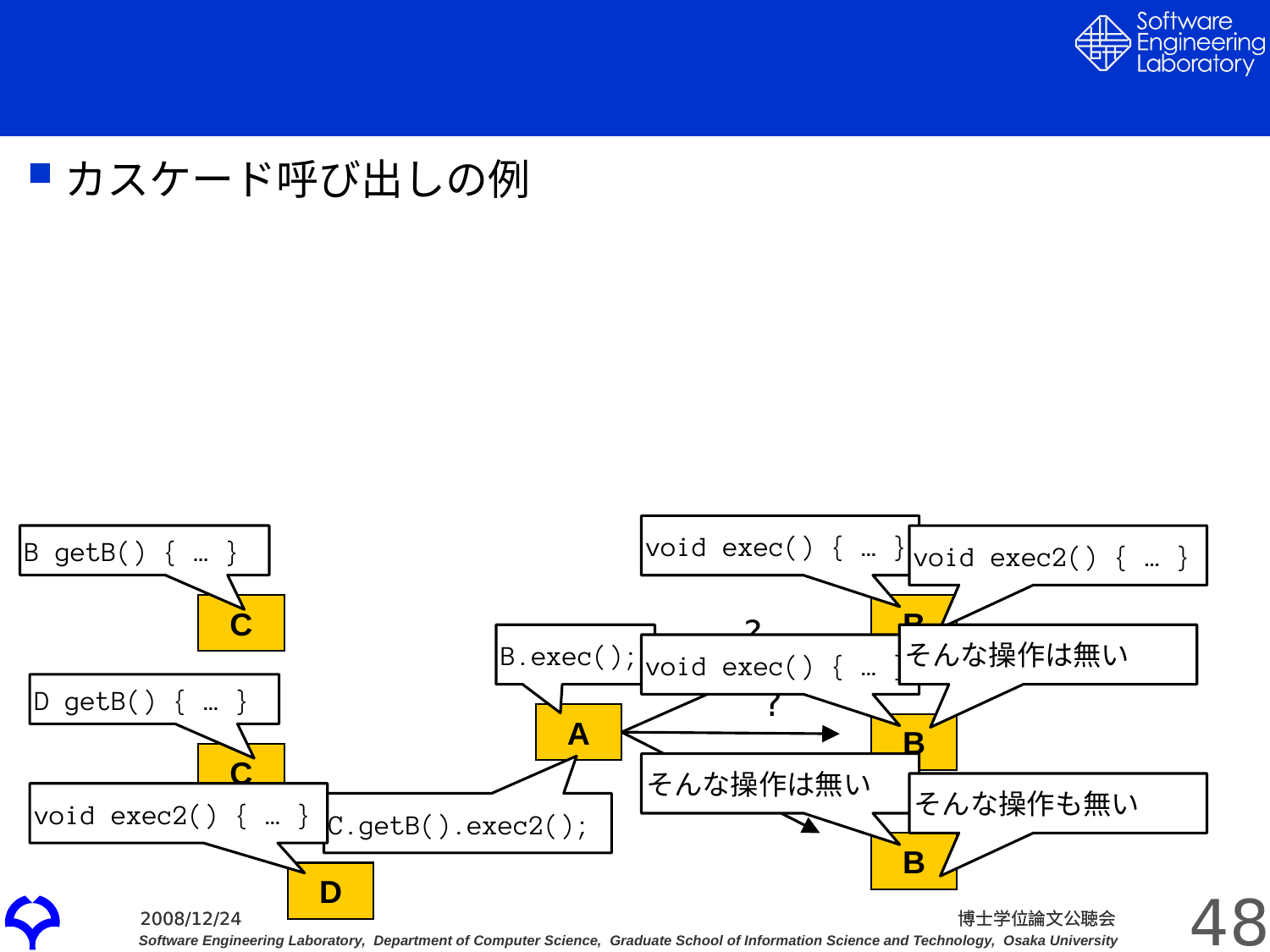

#
カスケード呼び出しの例
void exec() { … }
B getB() { … }
void exec2() { … }
C
B
?
B.exec();
そんな操作は無い
void exec() { … }
D getB() { … }
?
A
B
C
?
そんな操作は無い
そんな操作も無い
void exec2() { … }
C.getB().exec2();
B
D
48
博士学位論文公聴会
博士学位論文公聴会
2008/12/24
2008/12/24